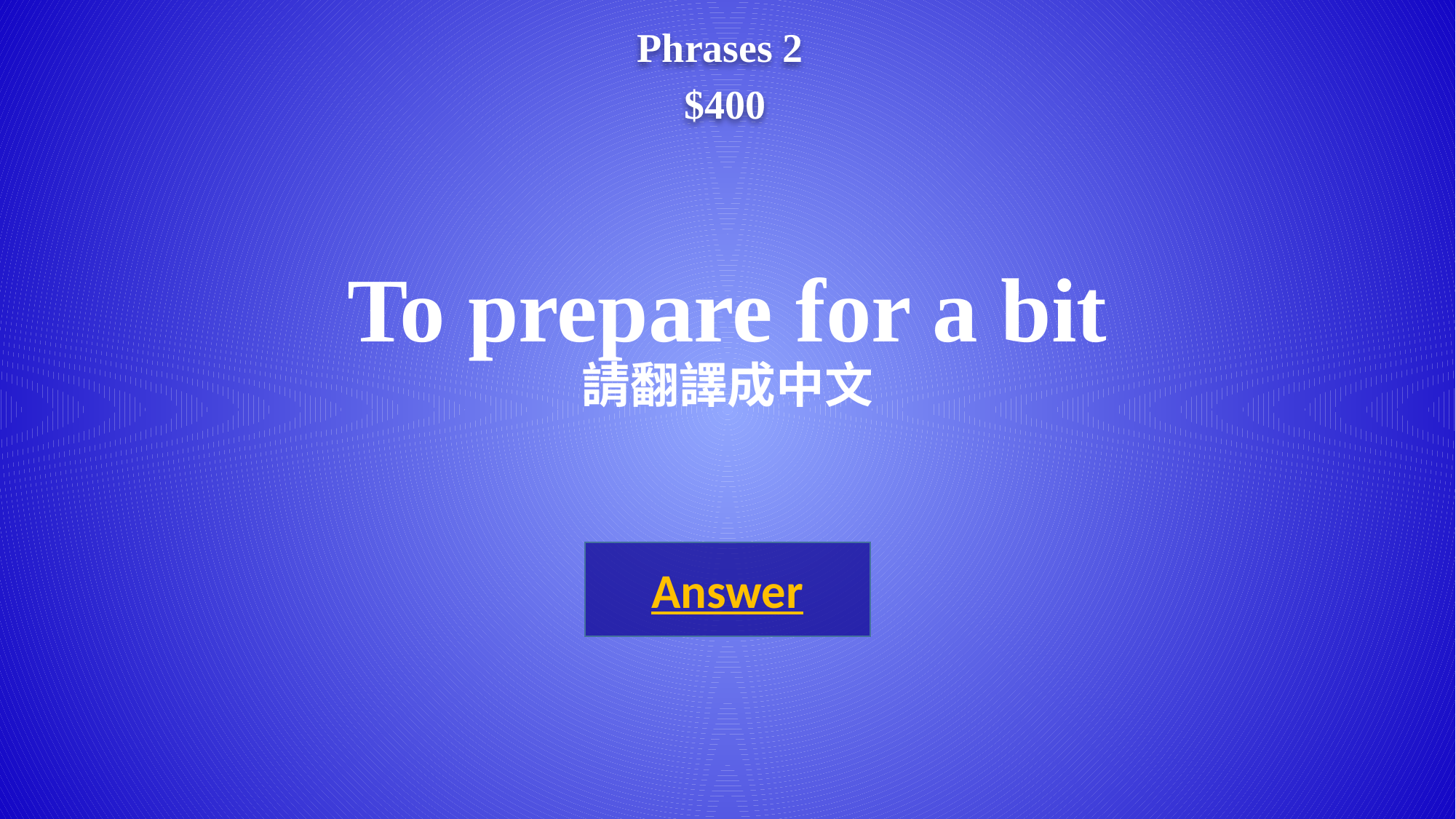

Phrases 2
 $400
# To prepare for a bit 請翻譯成中文